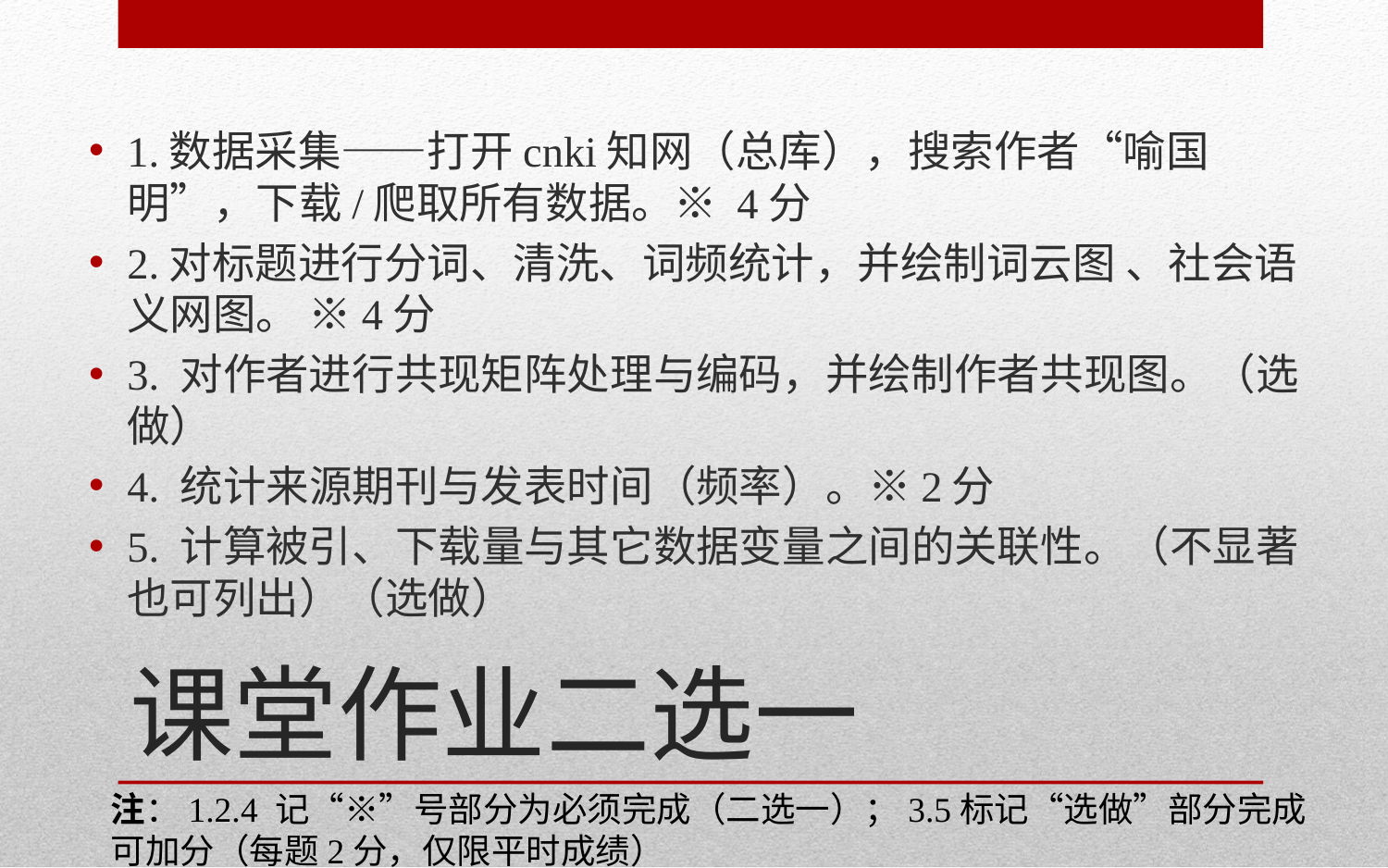

1.数据采集——打开cnki知网（总库），搜索作者“喻国明”，下载/爬取所有数据。※ 4分
2.对标题进行分词、清洗、词频统计，并绘制词云图 、社会语义网图。 ※4分
3. 对作者进行共现矩阵处理与编码，并绘制作者共现图。（选做）
4. 统计来源期刊与发表时间（频率）。※2分
5. 计算被引、下载量与其它数据变量之间的关联性。（不显著也可列出）（选做）

# 课堂作业二选一
注：1.2.4 记“※”号部分为必须完成（二选一）；3.5标记“选做”部分完成可加分（每题2分，仅限平时成绩）